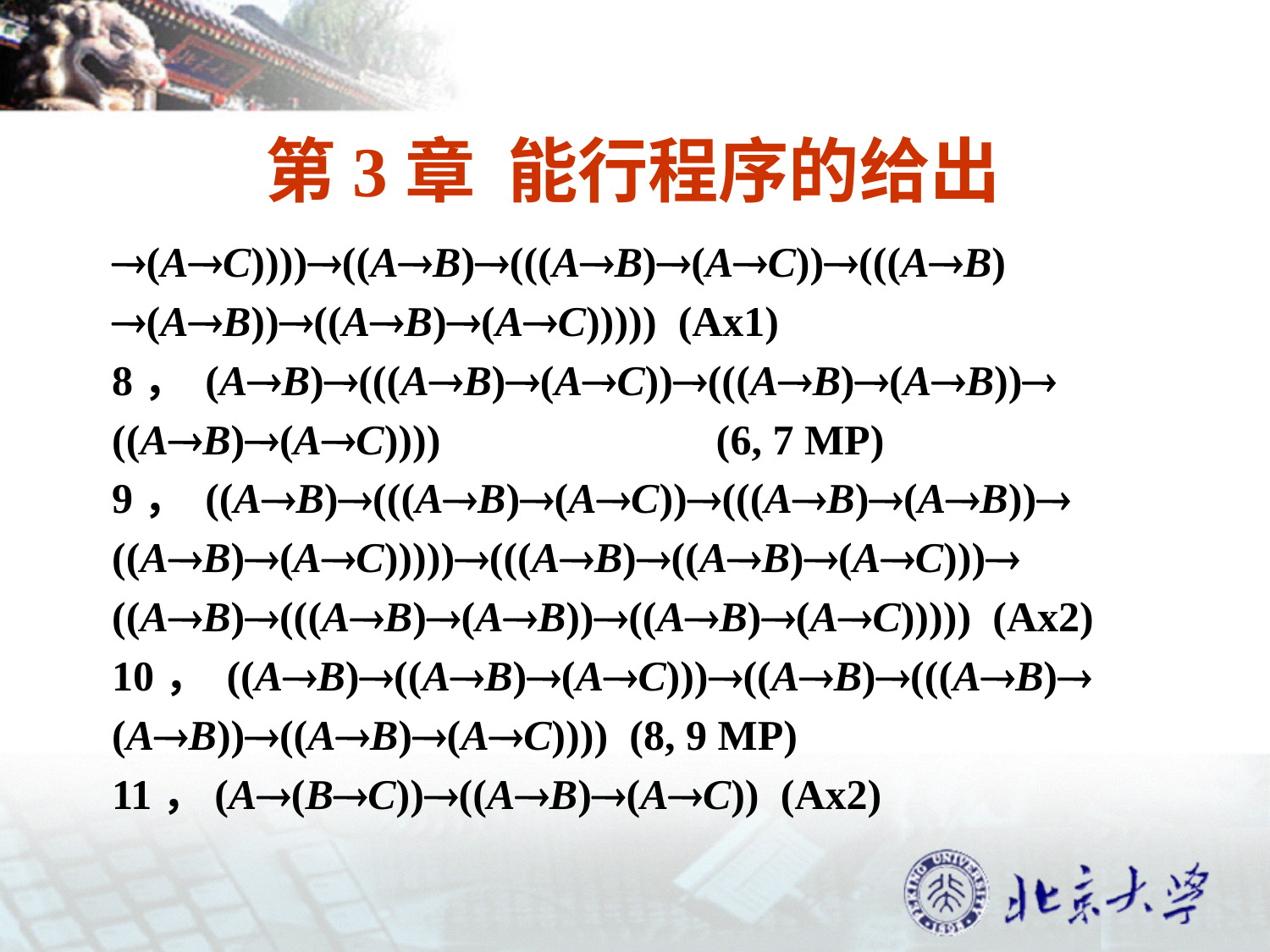

# 第3章  能行程序的给出
→(A→C))))→((A→B)→(((A→B)→(A→C))→(((A→B)
→(A→B))→((A→B)→(A→C)))))  (Ax1)
8， (A→B)→(((A→B)→(A→C))→(((A→B)→(A→B))→
((A→B)→(A→C))))                          (6, 7 MP)
9， ((A→B)→(((A→B)→(A→C))→(((A→B)→(A→B))→
((A→B)→(A→C)))))→(((A→B)→((A→B)→(A→C)))→
((A→B)→(((A→B)→(A→B))→((A→B)→(A→C)))))  (Ax2)
10， ((A→B)→((A→B)→(A→C)))→((A→B)→(((A→B)→
(A→B))→((A→B)→(A→C))))  (8, 9 MP)
11，(A→(B→C))→((A→B)→(A→C))  (Ax2)